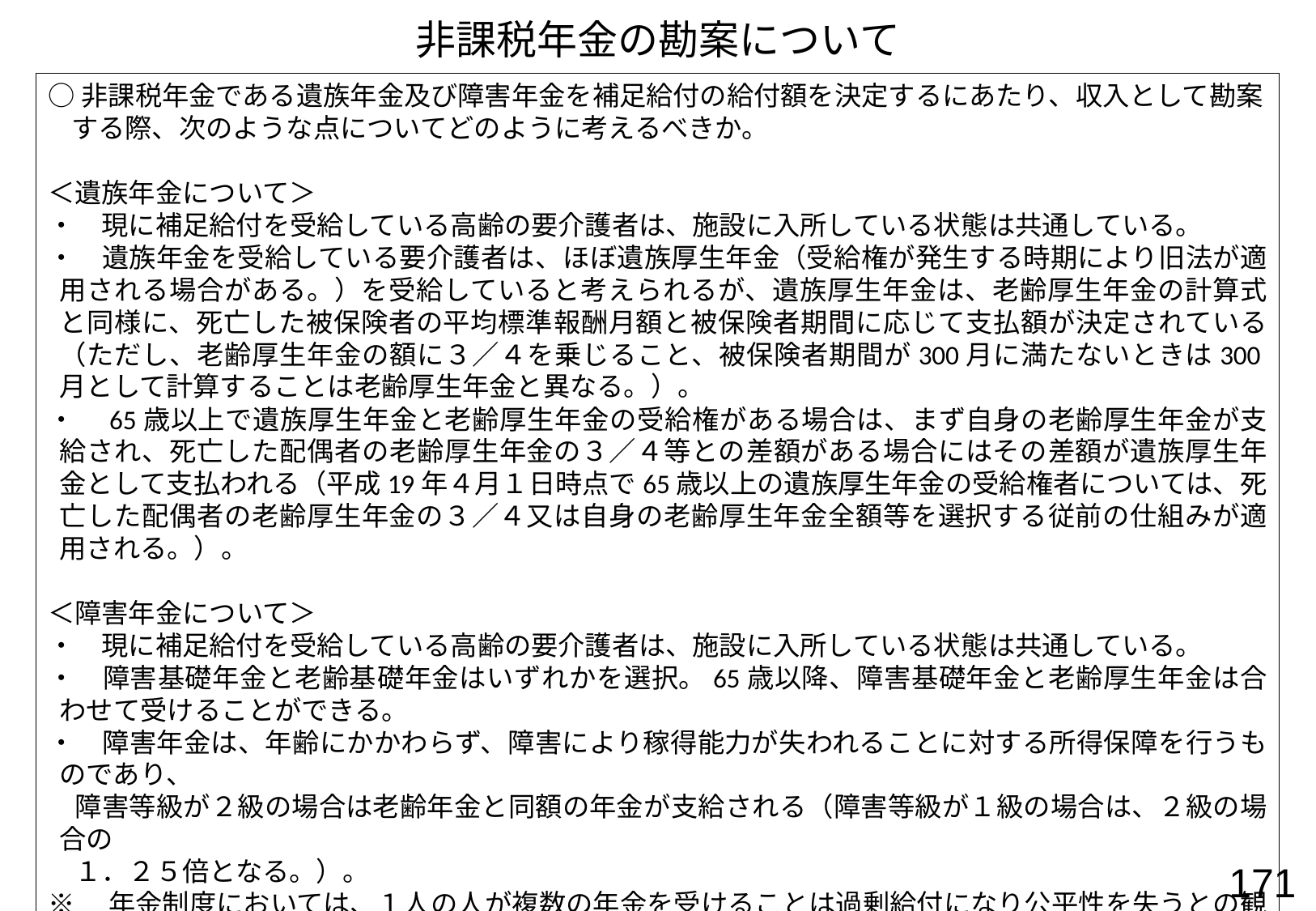

# 非課税年金の勘案について
○非課税年金である遺族年金及び障害年金を補足給付の給付額を決定するにあたり、収入として勘案する際、次のような点についてどのように考えるべきか。

＜遺族年金について＞
・　現に補足給付を受給している高齢の要介護者は、施設に入所している状態は共通している。
・　遺族年金を受給している要介護者は、ほぼ遺族厚生年金（受給権が発生する時期により旧法が適用される場合がある。）を受給していると考えられるが、遺族厚生年金は、老齢厚生年金の計算式と同様に、死亡した被保険者の平均標準報酬月額と被保険者期間に応じて支払額が決定されている（ただし、老齢厚生年金の額に３／４を乗じること、被保険者期間が300月に満たないときは300月として計算することは老齢厚生年金と異なる。）。
・　65歳以上で遺族厚生年金と老齢厚生年金の受給権がある場合は、まず自身の老齢厚生年金が支給され、死亡した配偶者の老齢厚生年金の３／４等との差額がある場合にはその差額が遺族厚生年金として支払われる（平成19年４月１日時点で65歳以上の遺族厚生年金の受給権者については、死亡した配偶者の老齢厚生年金の３／４又は自身の老齢厚生年金全額等を選択する従前の仕組みが適用される。）。

＜障害年金について＞
・　現に補足給付を受給している高齢の要介護者は、施設に入所している状態は共通している。
・　障害基礎年金と老齢基礎年金はいずれかを選択。65歳以降、障害基礎年金と老齢厚生年金は合わせて受けることができる。
・　障害年金は、年齢にかかわらず、障害により稼得能力が失われることに対する所得保障を行うものであり、
　障害等級が２級の場合は老齢年金と同額の年金が支給される（障害等級が１級の場合は、２級の場合の
　１．２５倍となる。）。
※　年金制度においては、１人の人が複数の年金を受けることは過剰給付になり公平性を失うとの観点から、「１人１年金」が原則になっている。
171